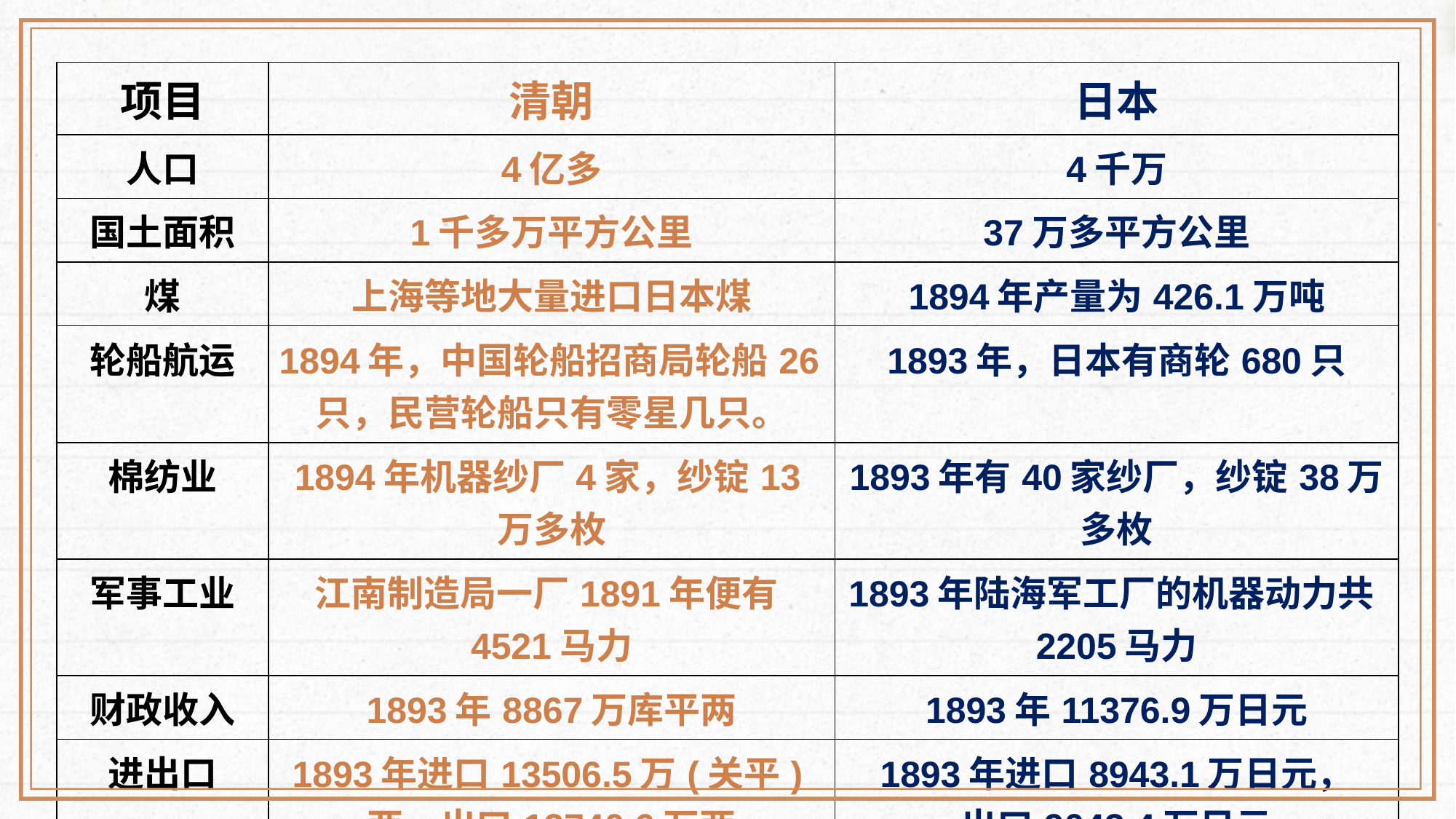

| 项目 | 清朝 | 日本 |
| --- | --- | --- |
| 人口 | 4亿多 | 4千万 |
| 国土面积 | 1千多万平方公里 | 37万多平方公里 |
| 煤 | 上海等地大量进口日本煤 | 1894年产量为426.1万吨 |
| 轮船航运 | 1894年，中国轮船招商局轮船26只，民营轮船只有零星几只。 | 1893年，日本有商轮680只 |
| 棉纺业 | 1894年机器纱厂4家，纱锭13万多枚 | 1893年有40家纱厂，纱锭38万多枚 |
| 军事工业 | 江南制造局一厂1891年便有4521马力 | 1893年陆海军工厂的机器动力共2205马力 |
| 财政收入 | 1893年8867万库平两 | 1893年11376.9万日元 |
| 进出口 | 1893年进口13506.5万(关平)两，出口12740.6万两 | 1893年进口8943.1万日元， 出口9043.4万日元 |